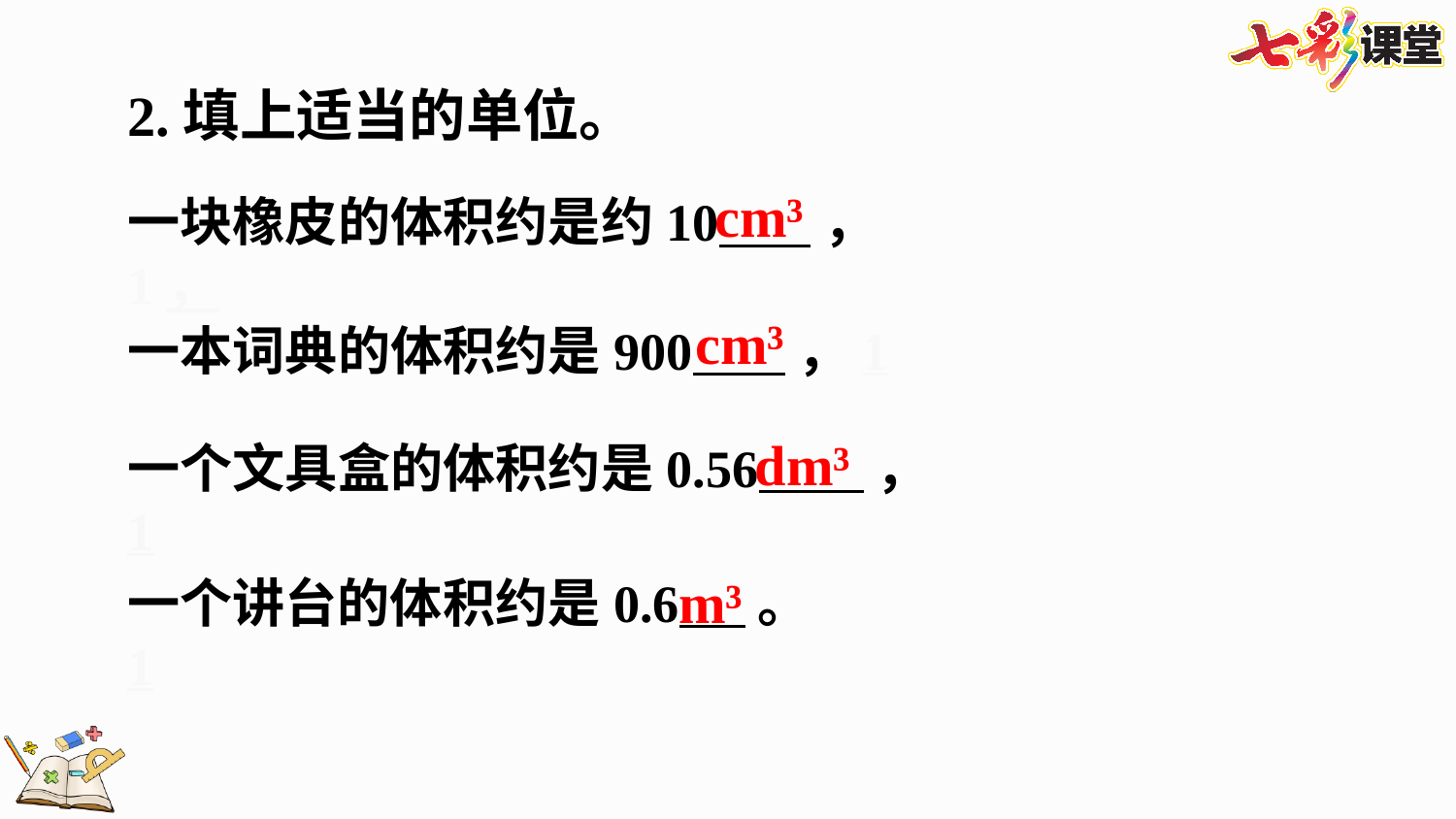

2.填上适当的单位。
cm³
一块橡皮的体积约是约10       ， 1，
cm³
一本词典的体积约是900       ，1
dm³
一个文具盒的体积约是0.56        ，1
m³
一个讲台的体积约是0.6     。 1